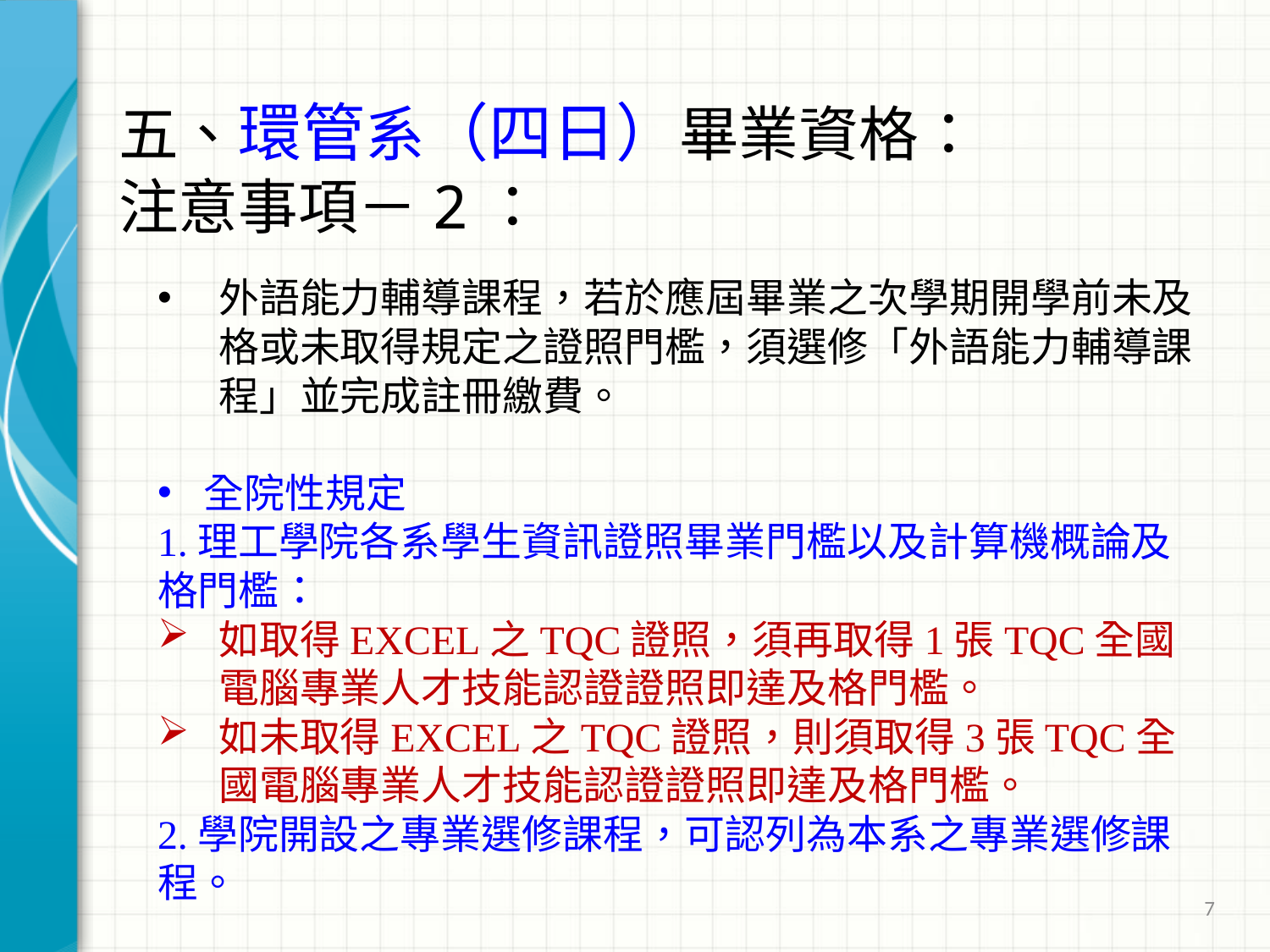

# 五、環管系（四日）畢業資格： 注意事項－2：

外語能力輔導課程，若於應屆畢業之次學期開學前未及格或未取得規定之證照門檻，須選修「外語能力輔導課程」並完成註冊繳費。

全院性規定
1.理工學院各系學生資訊證照畢業門檻以及計算機概論及格門檻：
如取得EXCEL之TQC證照，須再取得1張TQC全國電腦專業人才技能認證證照即達及格門檻。
如未取得EXCEL之TQC證照，則須取得3張TQC全國電腦專業人才技能認證證照即達及格門檻。
2.學院開設之專業選修課程，可認列為本系之專業選修課程。

7